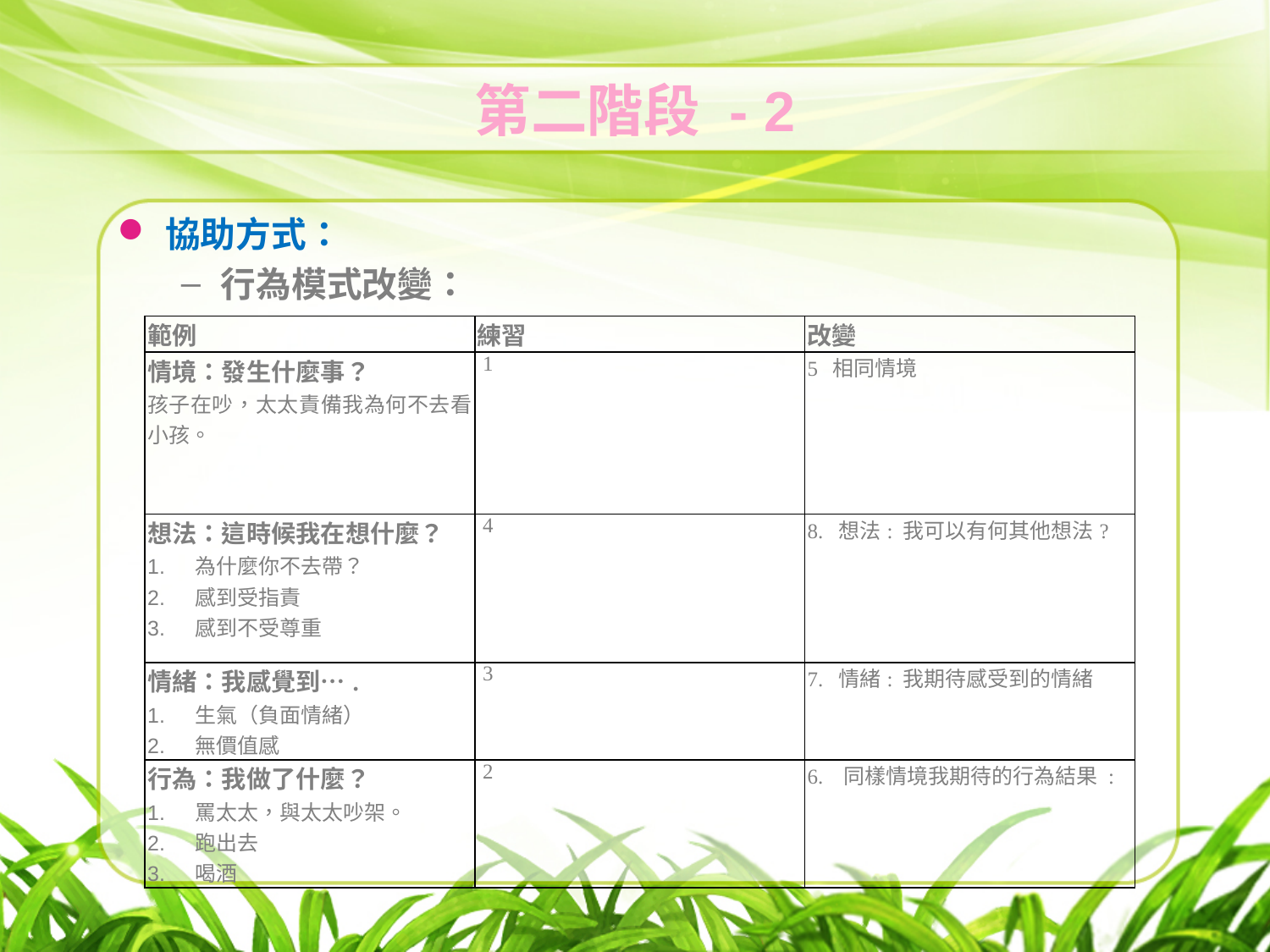

# 第二階段 - 2
協助方式：
行為模式改變：

| 範例 | 練習 | 改變 |
| --- | --- | --- |
| 情境：發生什麼事？ 孩子在吵，太太責備我為何不去看小孩。 | 1 | 5 相同情境 |
| 想法：這時候我在想什麼？ 為什麼你不去帶？ 感到受指責 感到不受尊重 | 4 | 8. 想法: 我可以有何其他想法? |
| 情緒：我感覺到…. 生氣（負面情緒） 無價值感 | 3 | 7. 情緒: 我期待感受到的情緒 |
| 行為：我做了什麼？ 罵太太，與太太吵架。 跑出去 喝酒 | 2 | 6. 同樣情境我期待的行為結果 : |